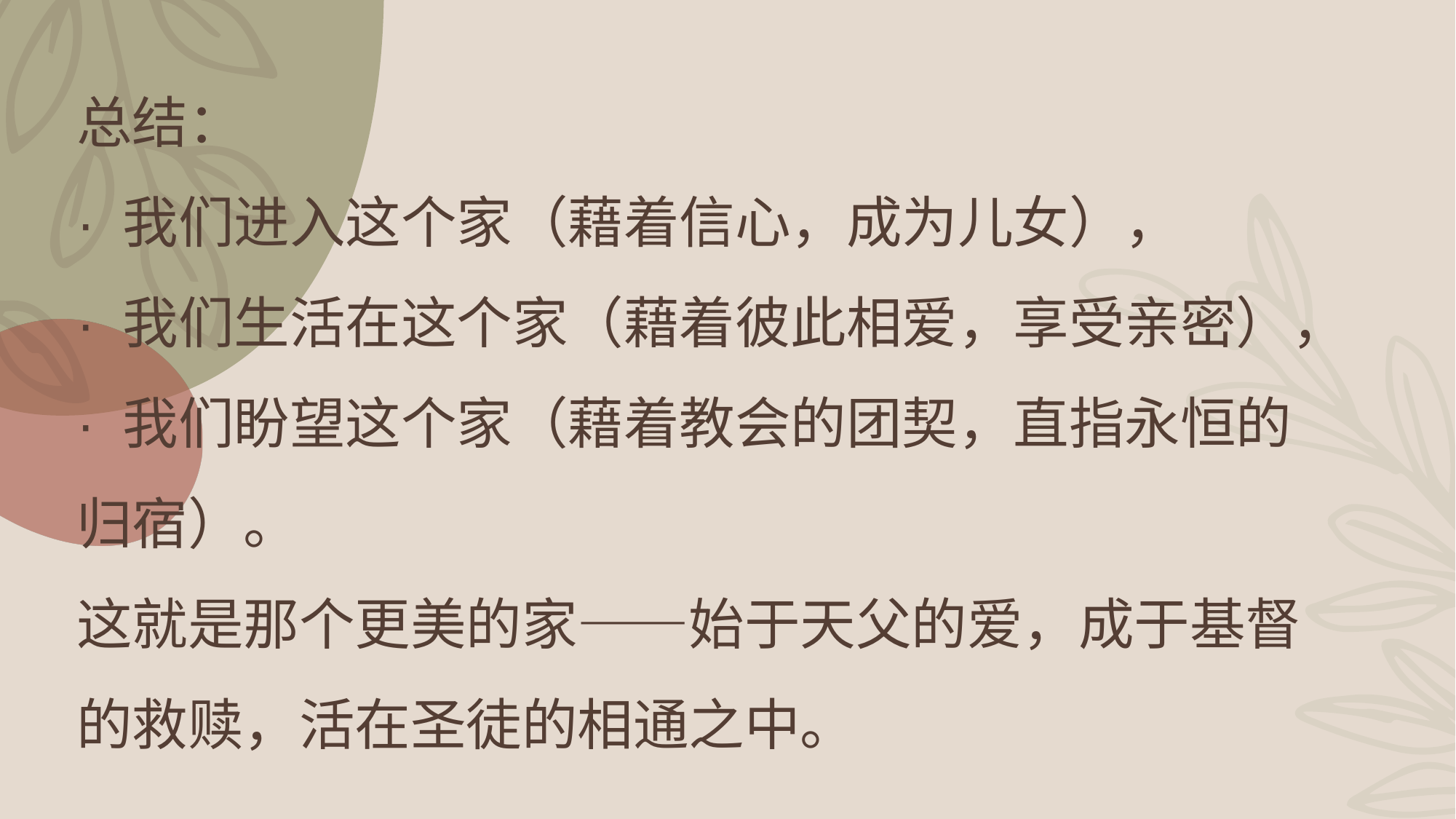

总结：
· 我们进入这个家（藉着信心，成为儿女），
· 我们生活在这个家（藉着彼此相爱，享受亲密），
· 我们盼望这个家（藉着教会的团契，直指永恒的归宿）。
这就是那个更美的家——始于天父的爱，成于基督的救赎，活在圣徒的相通之中。